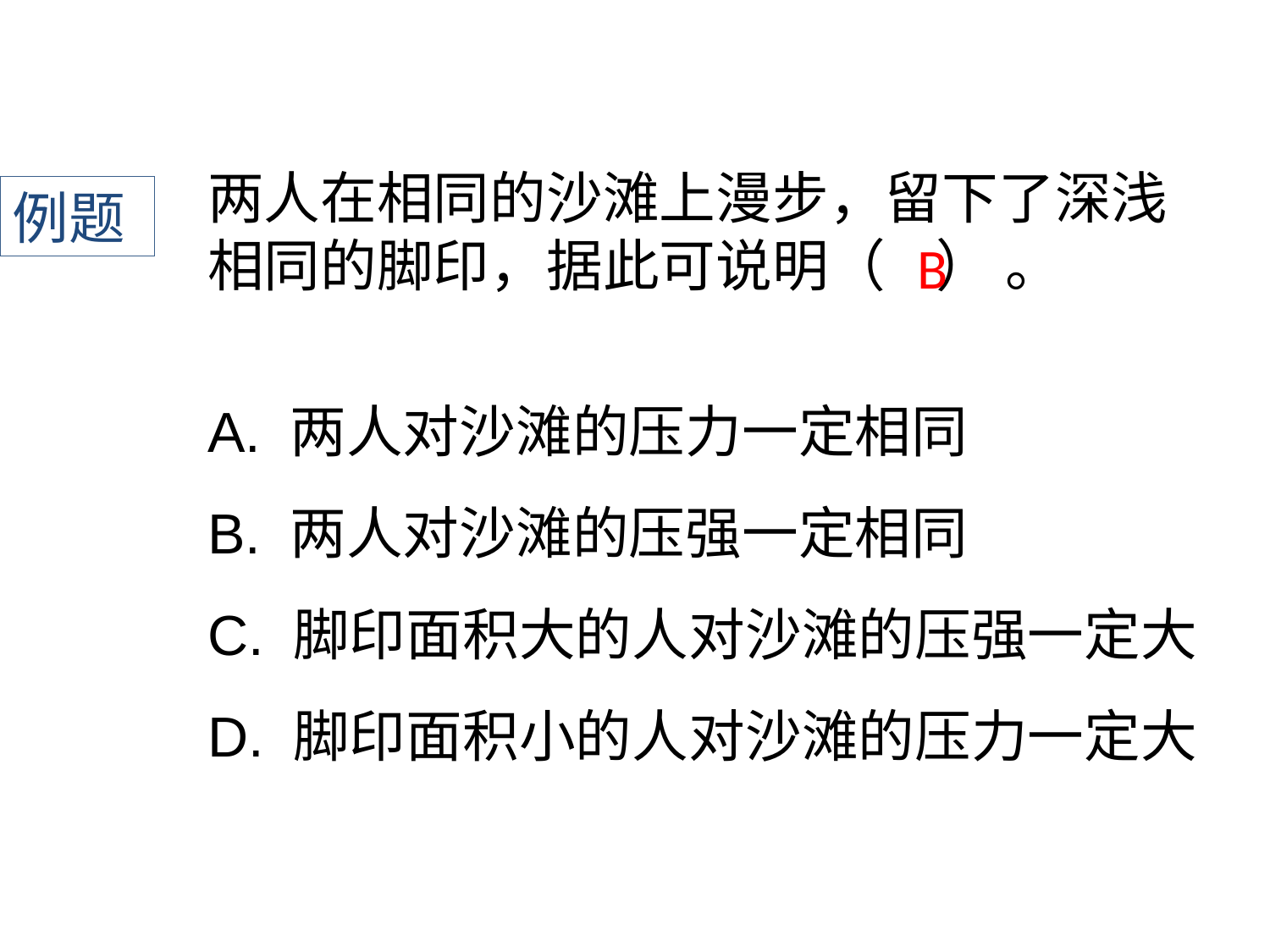

两人在相同的沙滩上漫步，留下了深浅相同的脚印，据此可说明（    ） 。
例题
B
A. 两人对沙滩的压力一定相同
B. 两人对沙滩的压强一定相同
C. 脚印面积大的人对沙滩的压强一定大
D. 脚印面积小的人对沙滩的压力一定大